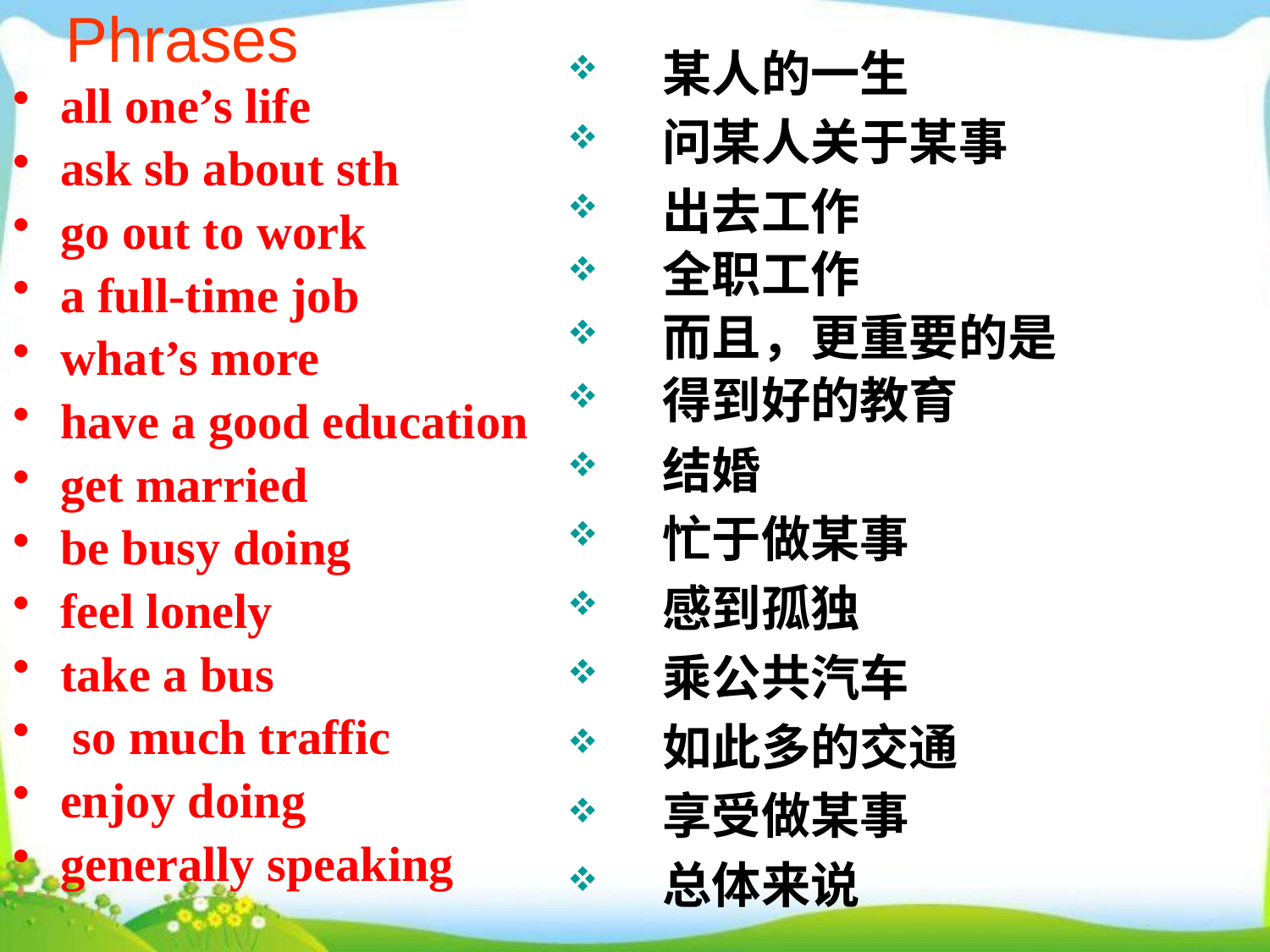

# Phrases
某人的一生
问某人关于某事
出去工作
全职工作
而且，更重要的是
得到好的教育
结婚
忙于做某事
感到孤独
乘公共汽车
如此多的交通
享受做某事
总体来说

all one’s life
ask sb about sth
go out to work
a full-time job
what’s more
have a good education
get married
be busy doing
feel lonely
take a bus
 so much traffic
enjoy doing
generally speaking